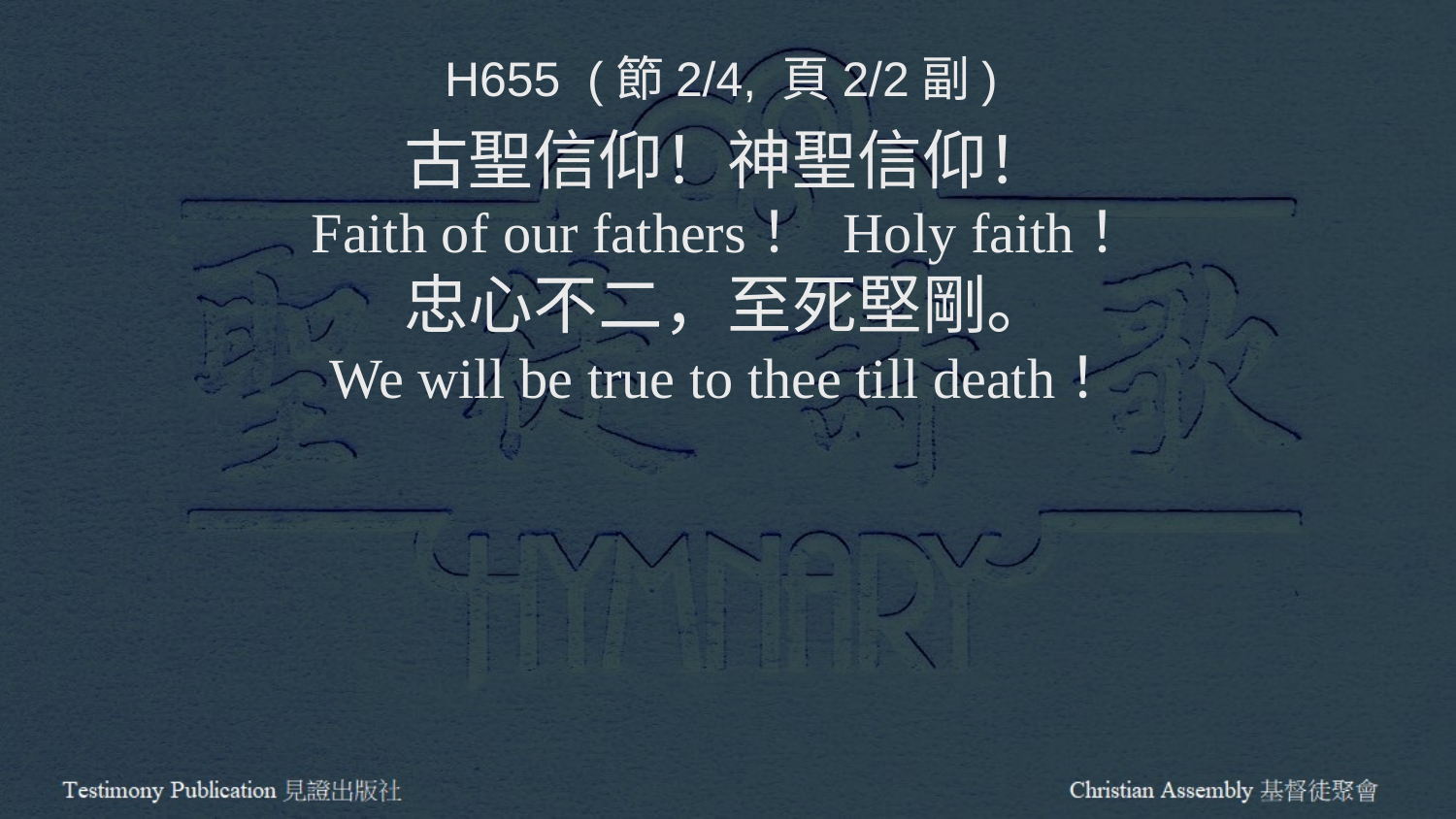

H655  (節2/4, 頁2/2副)
古聖信仰！神聖信仰！
Faith of our fathers！ Holy faith！
忠心不二，至死堅剛。
We will be true to thee till death！